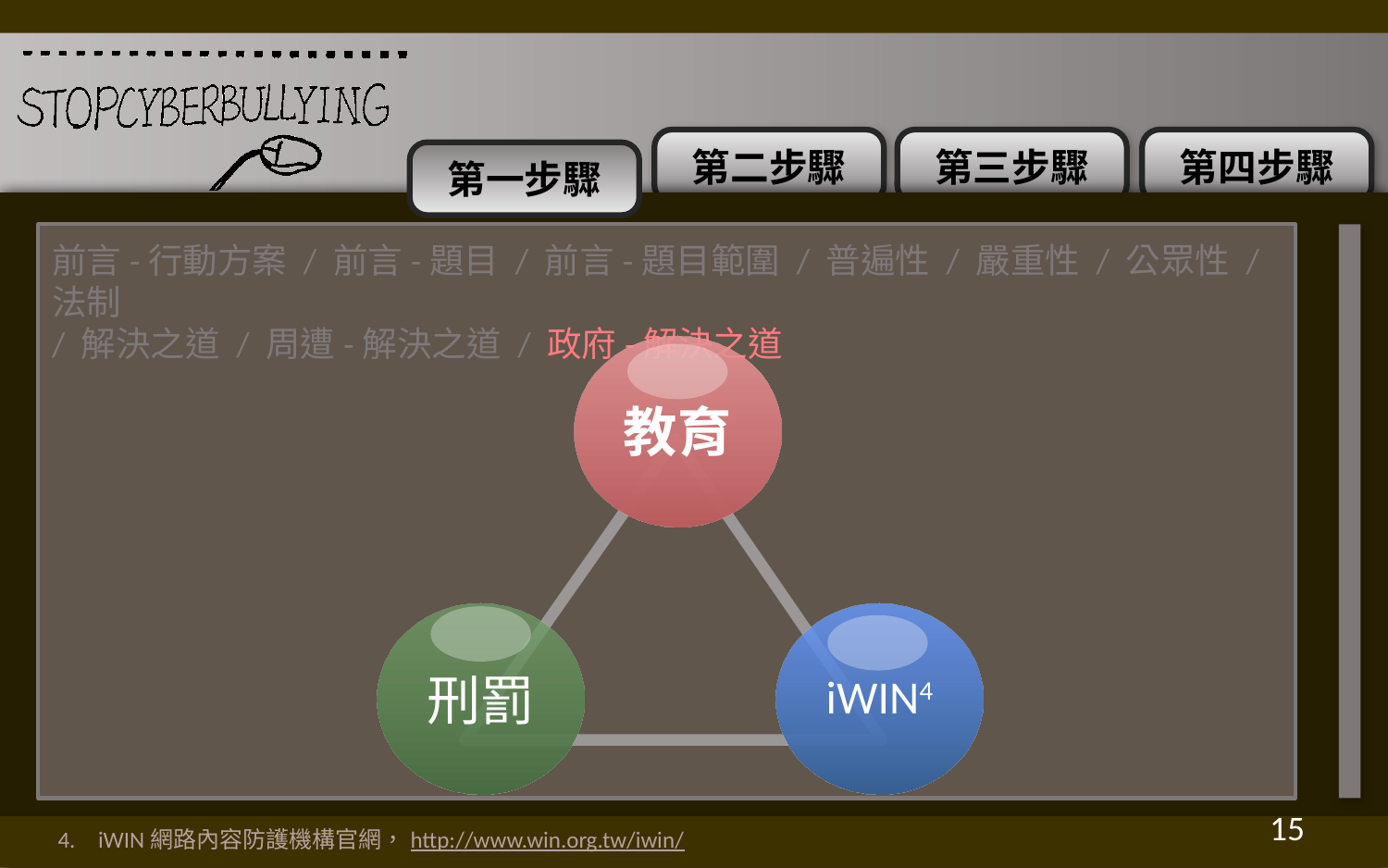

前言-行動方案 / 前言-題目 / 前言-題目範圍 / 普遍性 / 嚴重性 / 公眾性 / 法制
/ 解決之道 / 周遭-解決之道 / 政府-解決之道

教育

刑罰

iWIN4

15
 iWIN網路內容防護機構官網，http://www.win.org.tw/iwin/